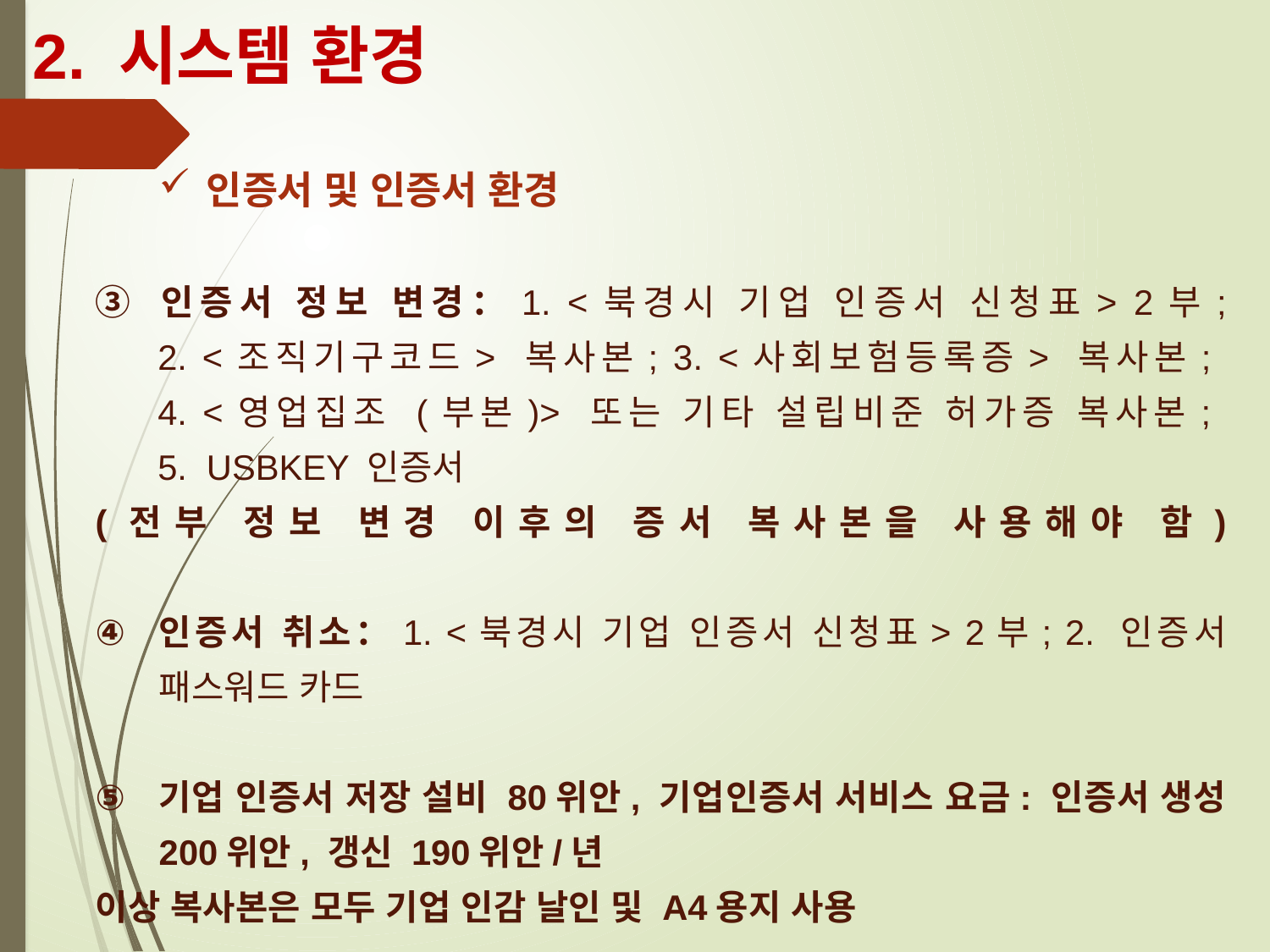

2. 시스템 환경
인증서 및 인증서 환경

③ 인증서 정보 변경：1. <북경시 기업 인증서 신청표> 2부;
2. <조직기구코드> 복사본; 3. <사회보험등록증> 복사본;
4. <영업집조 (부본)> 또는 기타 설립비준 허가증 복사본;
5.  USBKEY 인증서
(전부 정보 변경 이후의 증서 복사본을 사용해야 함)
인증서 취소：1. <북경시 기업 인증서 신청표> 2부; 2. 인증서 패스워드 카드

기업 인증서 저장 설비 80위안, 기업인증서 서비스 요금: 인증서 생성 200위안, 갱신 190위안/년
이상 복사본은 모두 기업 인감 날인 및 A4용지 사용